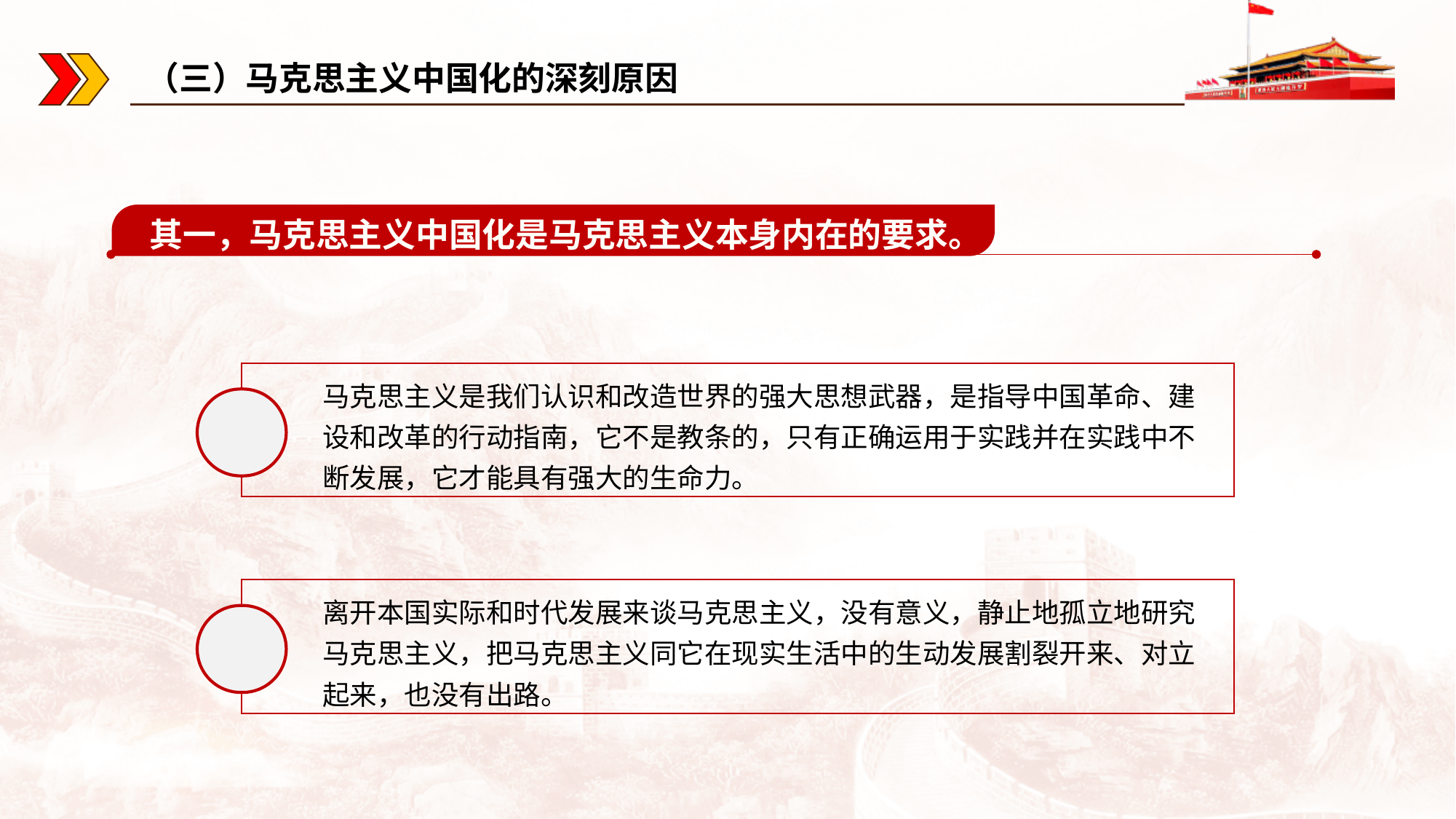

（三）马克思主义中国化的深刻原因

其一，马克思主义中国化是马克思主义本身内在的要求。

马克思主义是我们认识和改造世界的强大思想武器，是指导中国革命、建设和改革的行动指南，它不是教条的，只有正确运用于实践并在实践中不断发展，它才能具有强大的生命力。

离开本国实际和时代发展来谈马克思主义，没有意义，静止地孤立地研究马克思主义，把马克思主义同它在现实生活中的生动发展割裂开来、对立起来，也没有出路。